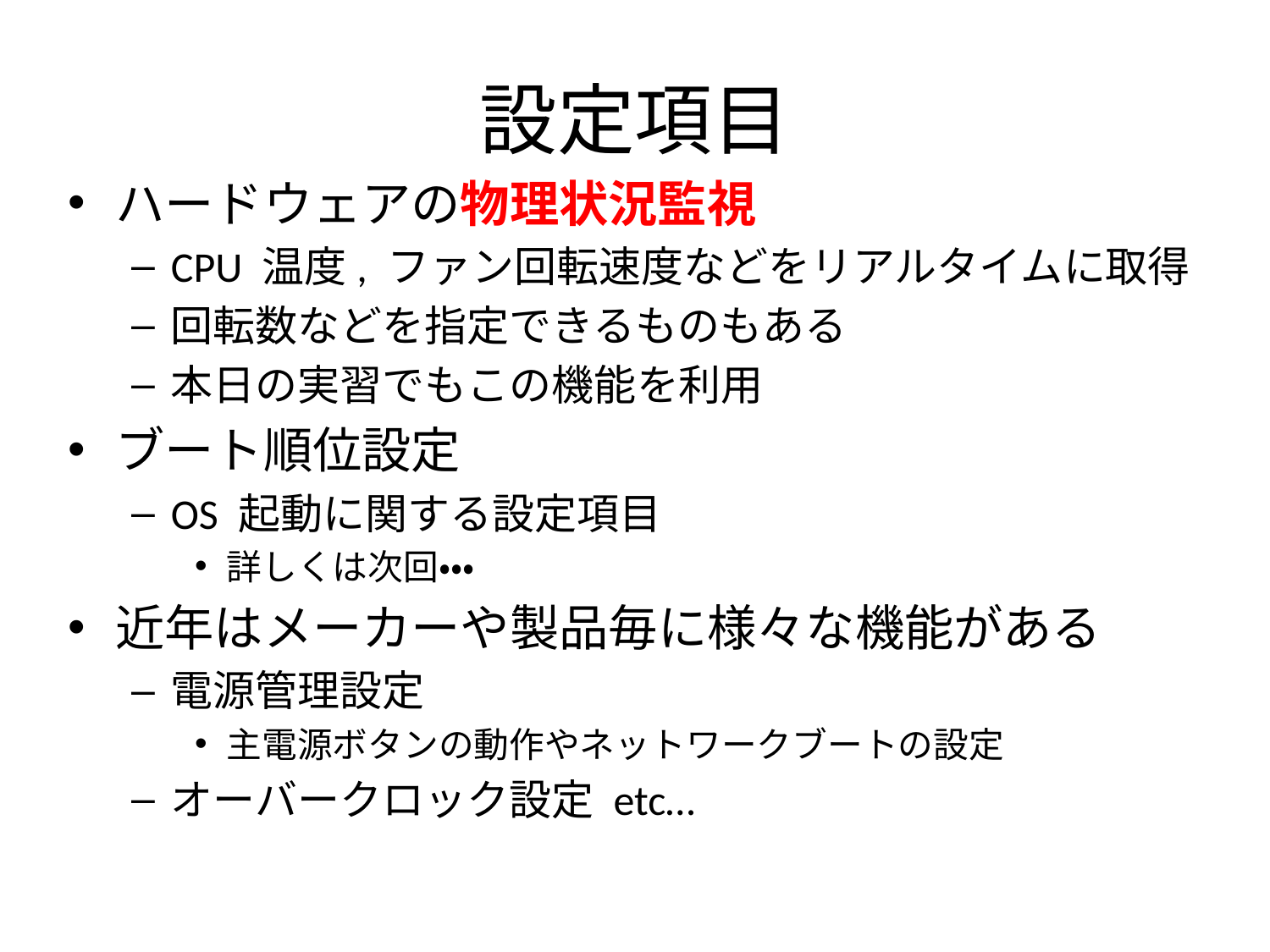

# 設定項目
ハードウェアの物理状況監視
CPU 温度, ファン回転速度などをリアルタイムに取得
回転数などを指定できるものもある
本日の実習でもこの機能を利用
ブート順位設定
OS 起動に関する設定項目
詳しくは次回・・・
近年はメーカーや製品毎に様々な機能がある
電源管理設定
主電源ボタンの動作やネットワークブートの設定
オーバークロック設定 etc…